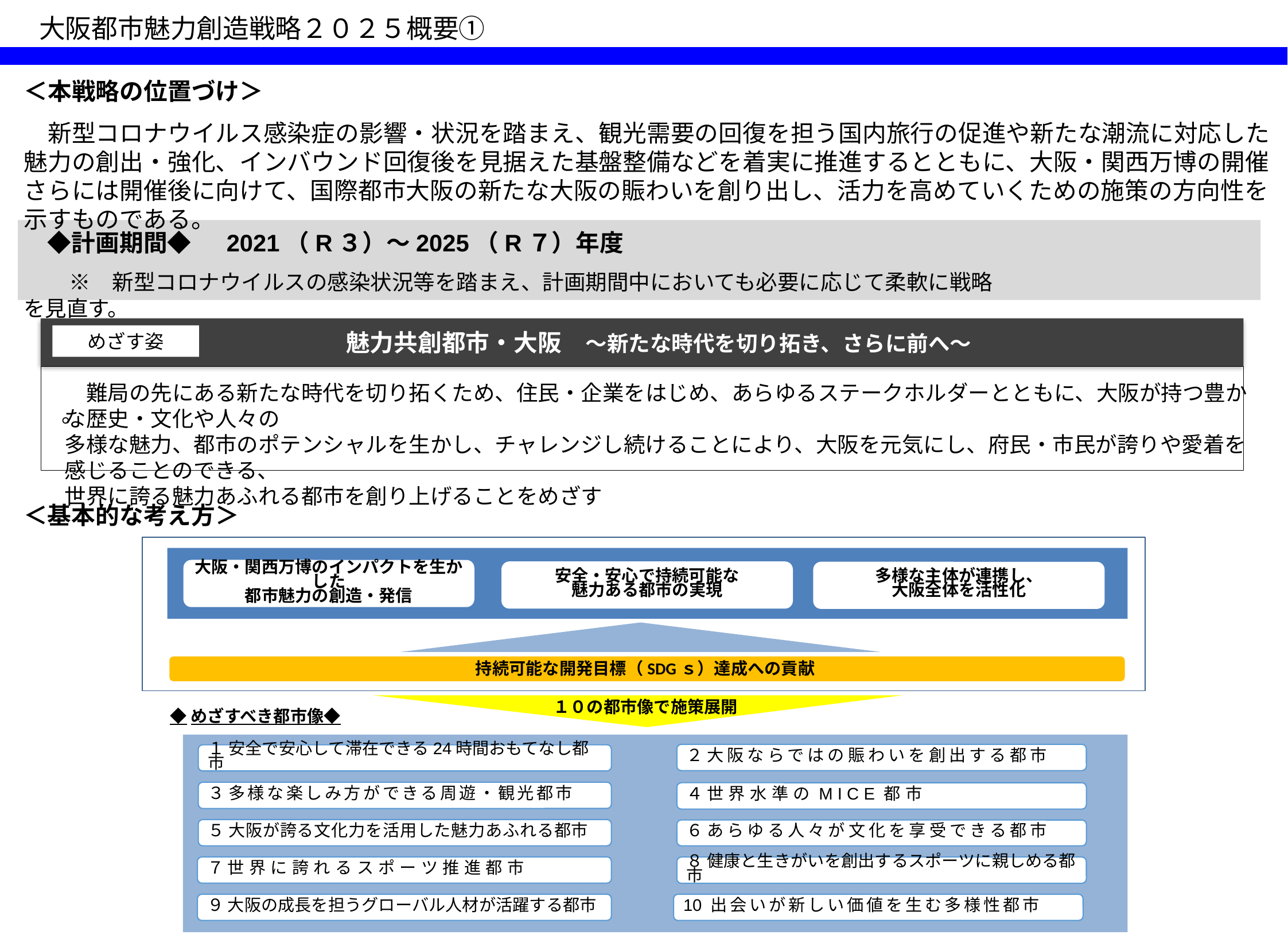

大阪都市魅力創造戦略２０２５概要①
＜本戦略の位置づけ＞

　新型コロナウイルス感染症の影響・状況を踏まえ、観光需要の回復を担う国内旅行の促進や新たな潮流に対応した魅力の創出・強化、インバウンド回復後を見据えた基盤整備などを着実に推進するとともに、大阪・関西万博の開催さらには開催後に向けて、国際都市大阪の新たな大阪の賑わいを創り出し、活力を高めていくための施策の方向性を示すものである。

　◆計画期間◆ 　2021（R３）～2025（R７）年度

　　※　新型コロナウイルスの感染状況等を踏まえ、計画期間中においても必要に応じて柔軟に戦略を見直す。

　　　魅力共創都市・大阪　～新たな時代を切り拓き、さらに前へ～
。
めざす姿
　難局の先にある新たな時代を切り拓くため、住民・企業をはじめ、あらゆるステークホルダーとともに、大阪が持つ豊かな歴史・文化や人々の
多様な魅力、都市のポテンシャルを生かし、チャレンジし続けることにより、大阪を元気にし、府民・市民が誇りや愛着を感じることのできる、
世界に誇る魅力あふれる都市を創り上げることをめざす
＜基本的な考え方＞

大阪・関西万博のインパクトを生かした
都市魅力の創造・発信
安全・安心で持続可能な
魅力ある都市の実現
多様な主体が連携し、
大阪全体を活性化

持続可能な開発目標（SDGｓ）達成への貢献
１０の都市像で施策展開

◆めざすべき都市像◆

２ 大阪ならではの賑わいを創出する都市
１ 安全で安心して滞在できる24時間おもてなし都市
３ 多様な楽しみ方ができる周遊・観光都市
４ 世界水準のMICE都市
５ 大阪が誇る文化力を活用した魅力あふれる都市
６ あらゆる人々が文化を享受できる都市
７ 世界に誇れるスポーツ推進都市
８ 健康と生きがいを創出するスポーツに親しめる都市
９ 大阪の成長を担うグローバル人材が活躍する都市
10 出会いが新しい価値を生む多様性都市